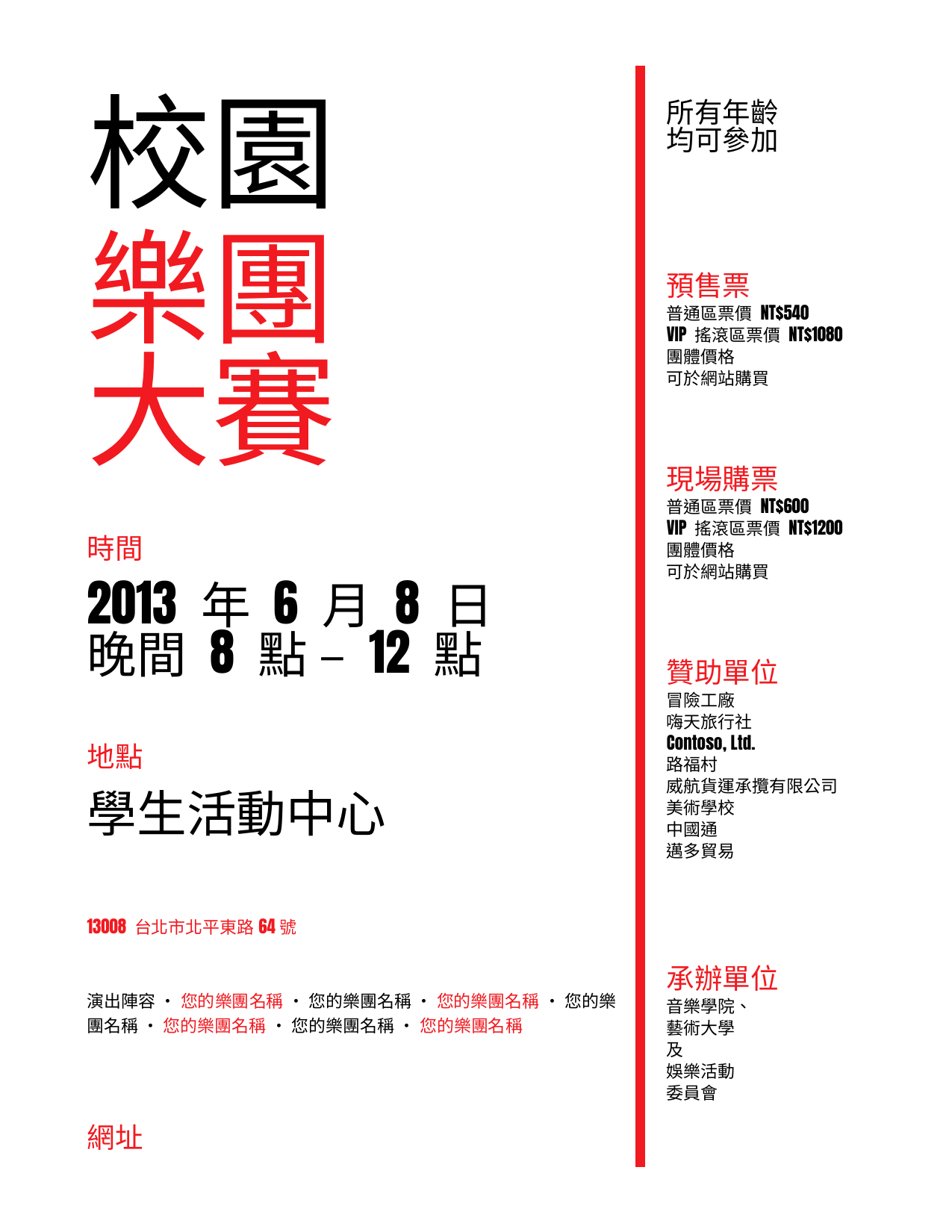

校園
所有年齡
均可參加
預售票
樂團
大賽
普通區票價 NT$540
VIP 搖滾區票價 NT$1080
團體價格
可於網站購買
現場購票
普通區票價 NT$600
VIP 搖滾區票價 NT$1200
團體價格
可於網站購買
時間
2013 年 6 月 8 日
晚間 8 點 – 12 點
贊助單位
冒險工廠
嗨天旅行社
Contoso, Ltd.
路福村
威航貨運承攬有限公司
美術學校
中國通
邁多貿易
地點
學生活動中心
承辦單位
13008 台北市北平東路64號
演出陣容 • 您的樂團名稱 • 您的樂團名稱 • 您的樂團名稱 • 您的樂團名稱 • 您的樂團名稱 • 您的樂團名稱 • 您的樂團名稱
音樂學院、
藝術大學
及
娛樂活動
委員會
網址